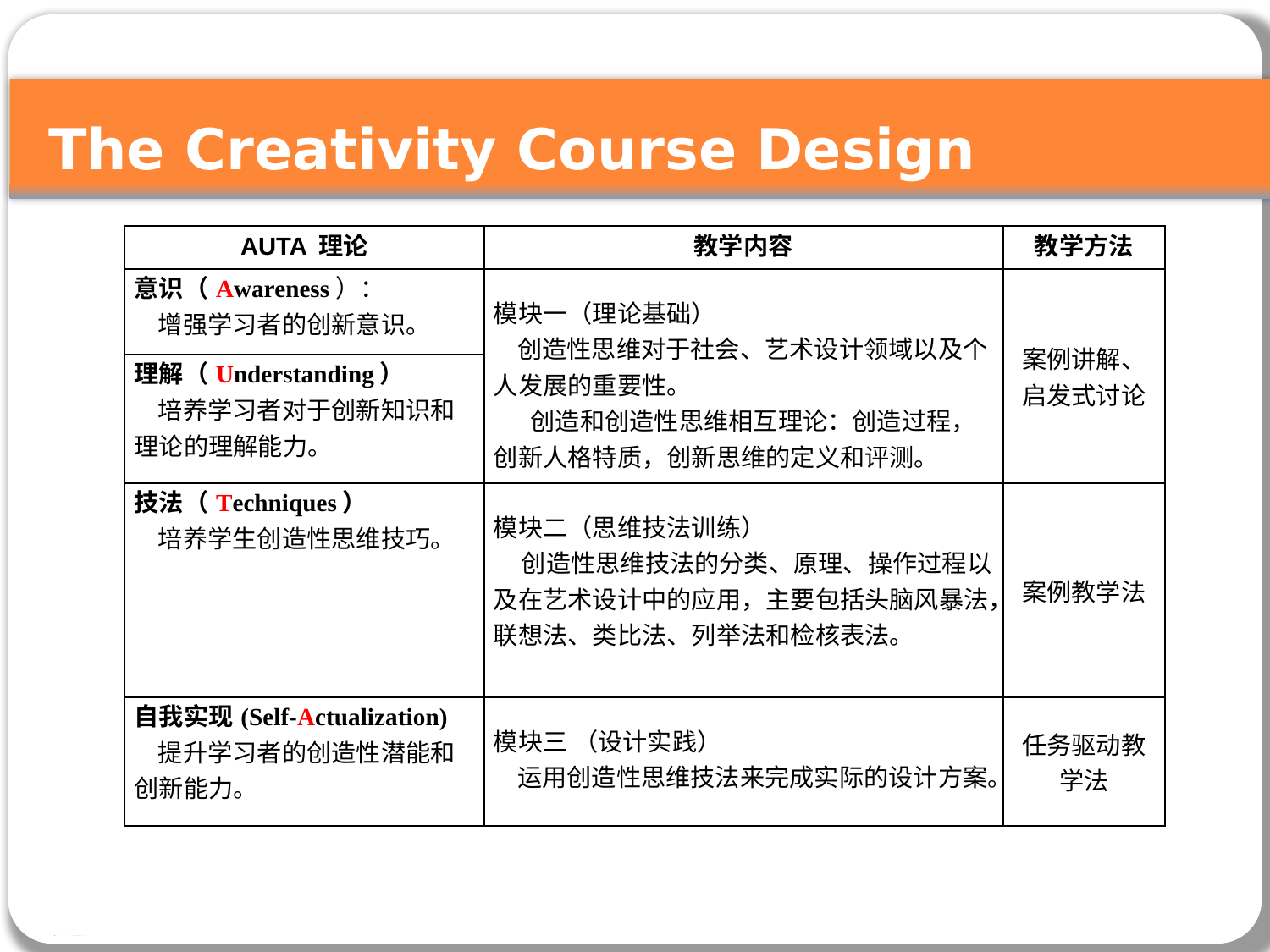

The Creativity Course Design

| AUTA 理论 | 教学内容 | 教学方法 |
| --- | --- | --- |
| 意识（Awareness）： 增强学习者的创新意识。 | 模块一（理论基础） 创造性思维对于社会、艺术设计领域以及个人发展的重要性。 创造和创造性思维相互理论：创造过程，创新人格特质，创新思维的定义和评测。 | 案例讲解、启发式讨论 |
| 理解（Understanding） 培养学习者对于创新知识和理论的理解能力。 |  |  |
| 技法（Techniques） 培养学生创造性思维技巧。 | 模块二（思维技法训练） 创造性思维技法的分类、原理、操作过程以及在艺术设计中的应用，主要包括头脑风暴法，联想法、类比法、列举法和检核表法。 | 案例教学法 |
| 自我实现(Self-Actualization) 提升学习者的创造性潜能和创新能力。 | 模块三 （设计实践） 运用创造性思维技法来完成实际的设计方案。 | 任务驱动教学法 |